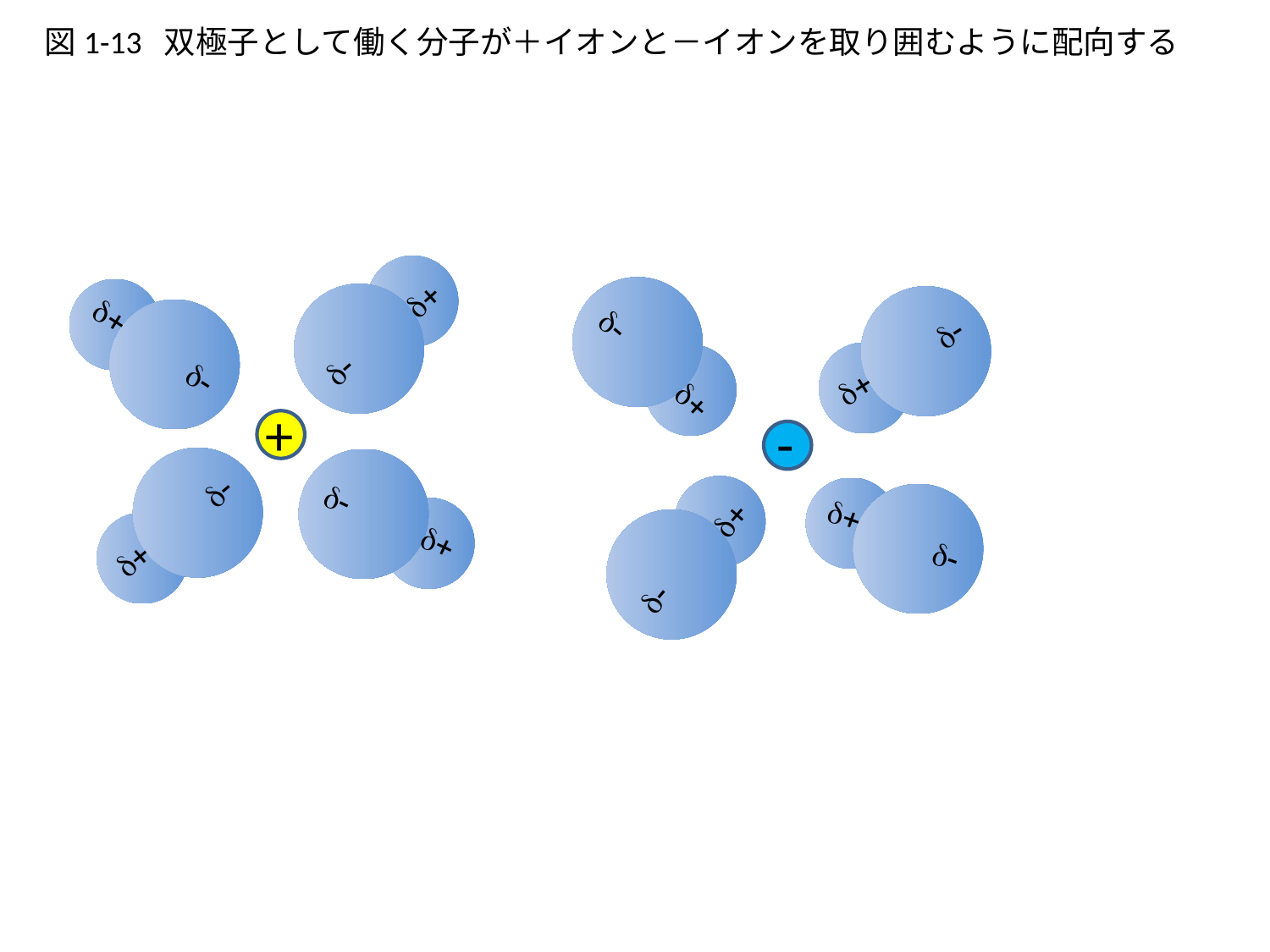

図1-13  双極子として働く分子が＋イオンと－イオンを取り囲むように配向する

δ+
δ−

δ+
δ−

δ+
δ−

δ+
δ−
+
-
-

δ+
δ−

δ+
δ−

δ+
δ−

δ+
δ−